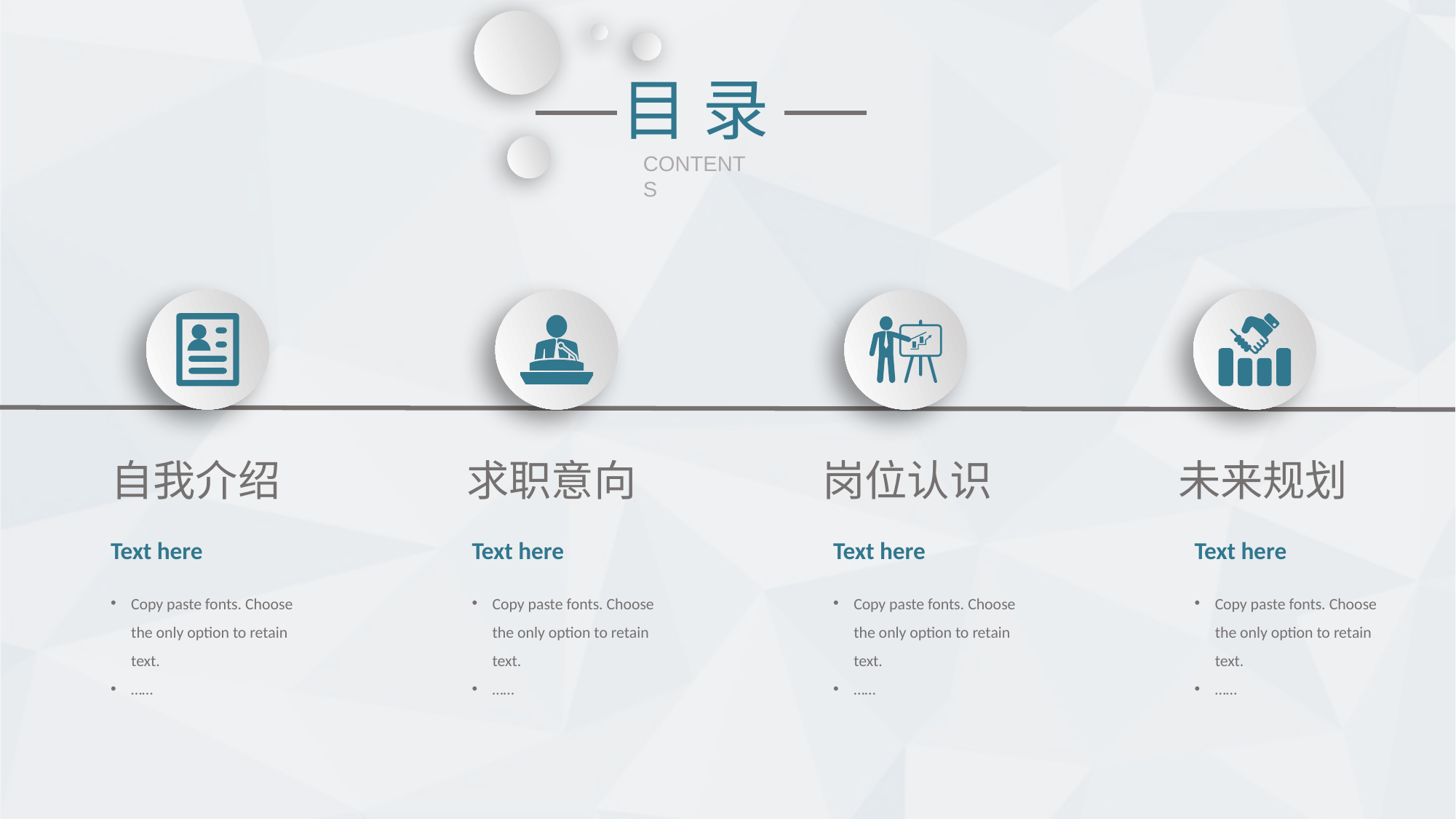

目 录

CONTENTS

自我介绍
求职意向
岗位认识
未来规划
Text here
Copy paste fonts. Choose the only option to retain text.
……
Text here
Copy paste fonts. Choose the only option to retain text.
……
Text here
Copy paste fonts. Choose the only option to retain text.
……
Text here
Copy paste fonts. Choose the only option to retain text.
……